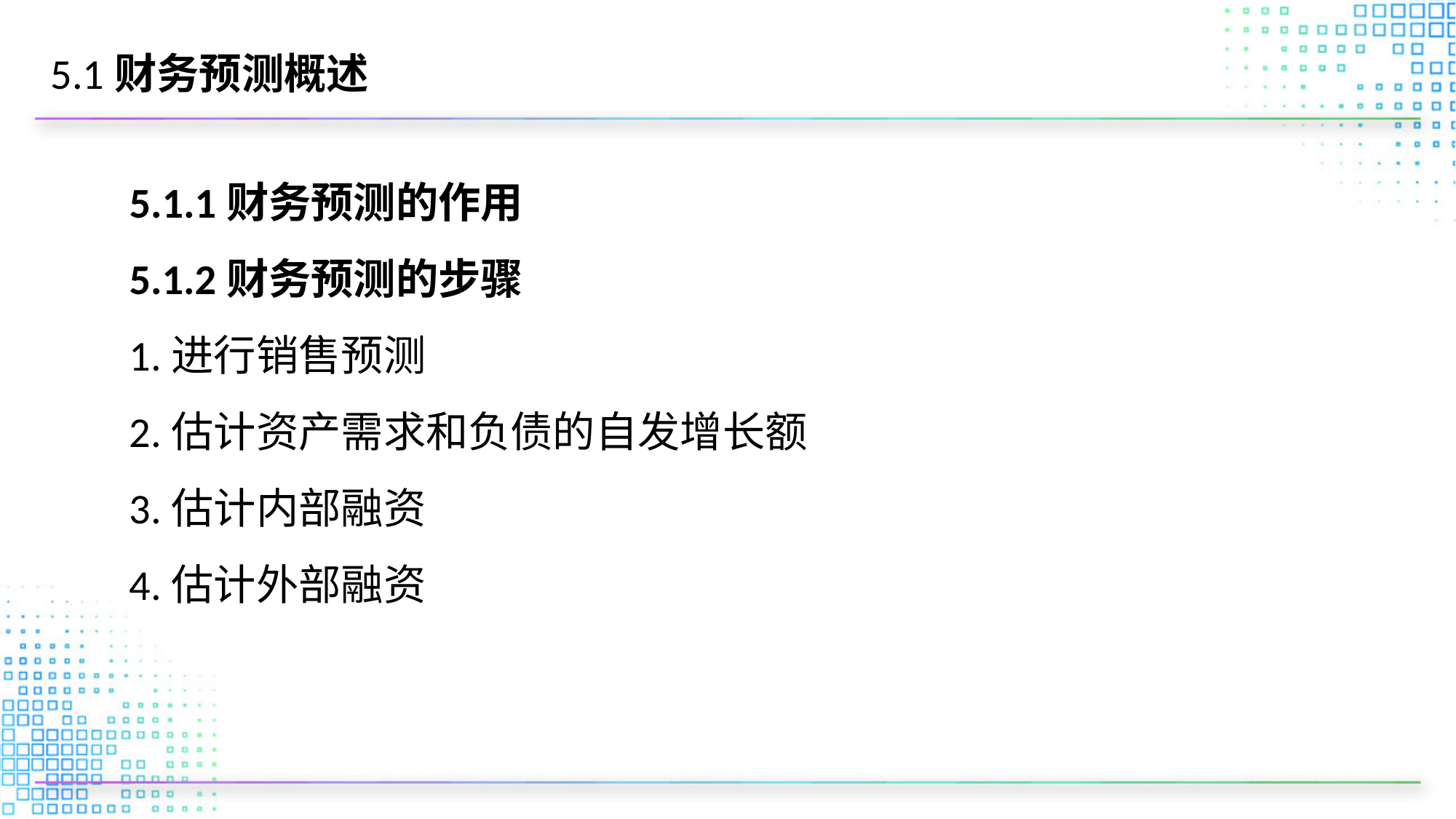

# 5.1财务预测概述
5.1.1财务预测的作用
5.1.2财务预测的步骤
1.进行销售预测
2.估计资产需求和负债的自发增长额
3.估计内部融资
4.估计外部融资